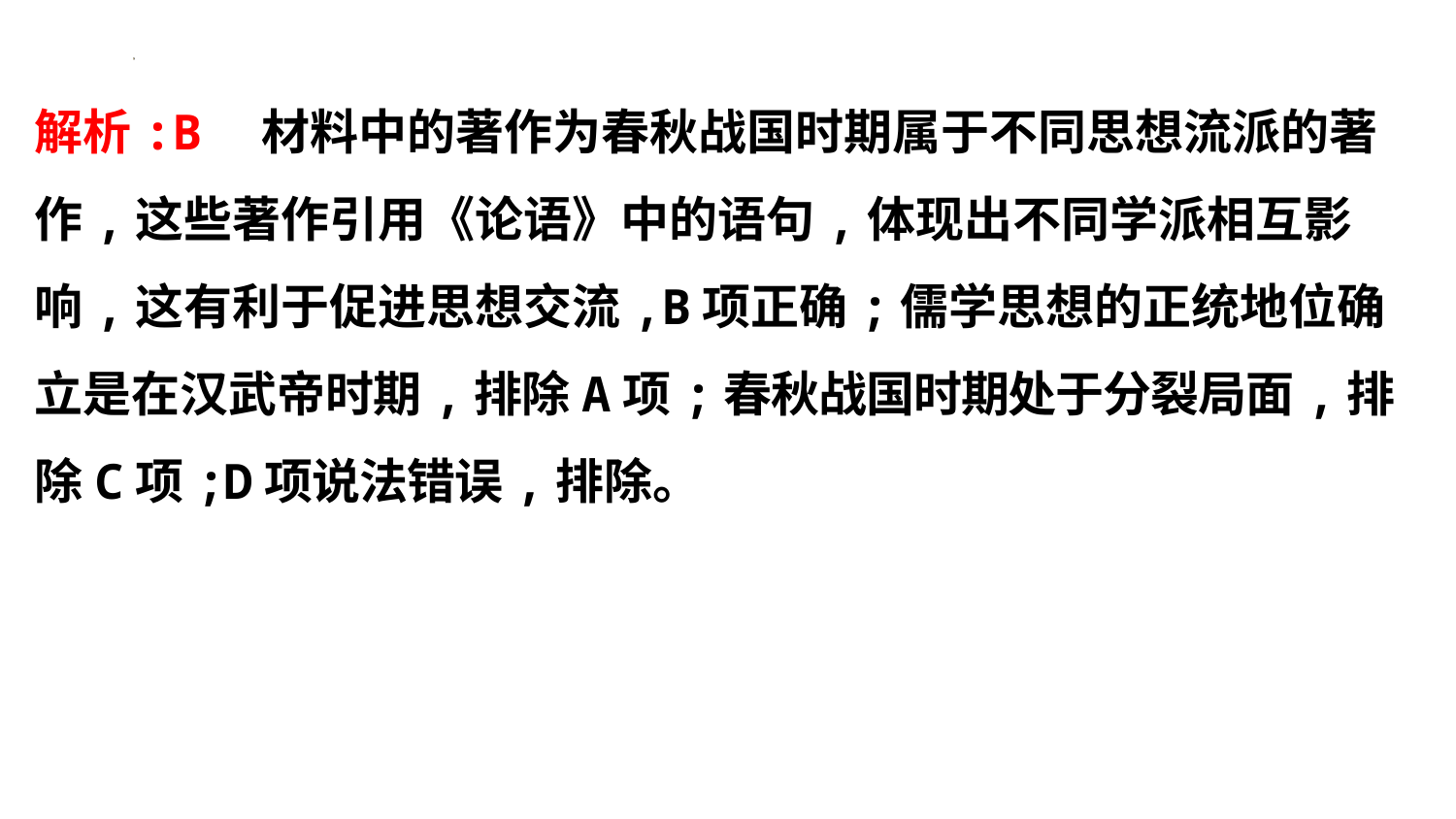

解析:B　材料中的著作为春秋战国时期属于不同思想流派的著作,这些著作引用《论语》中的语句,体现出不同学派相互影响,这有利于促进思想交流,B项正确;儒学思想的正统地位确立是在汉武帝时期,排除A项;春秋战国时期处于分裂局面,排除C项;D项说法错误,排除。